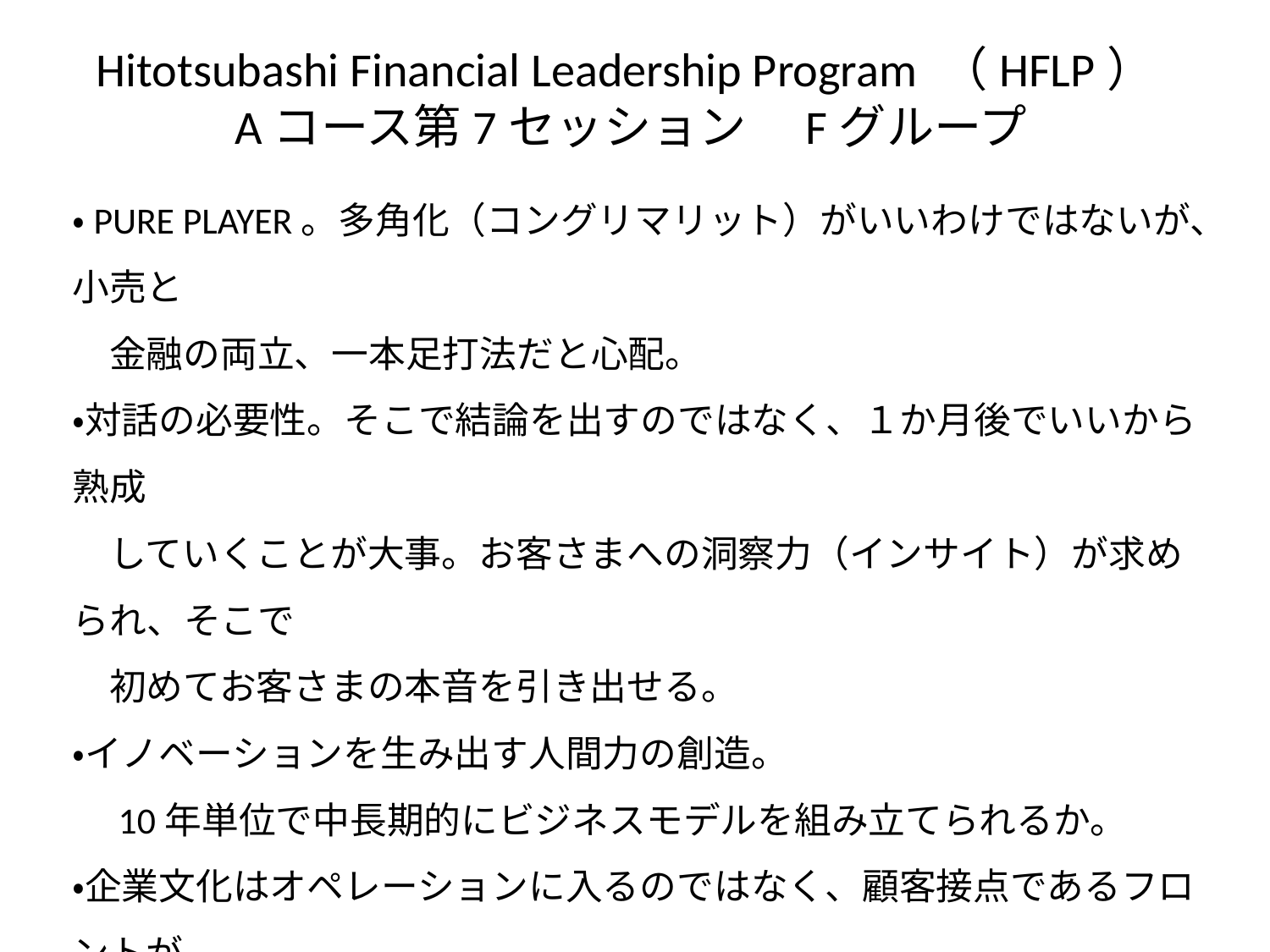

Hitotsubashi Financial Leadership Program （HFLP）
Aコース第7セッション　Fグループ
・PURE PLAYER。多角化（コングリマリット）がいいわけではないが、小売と
　金融の両立、一本足打法だと心配。
・対話の必要性。そこで結論を出すのではなく、１か月後でいいから熟成
　していくことが大事。お客さまへの洞察力（インサイト）が求められ、そこで
　初めてお客さまの本音を引き出せる。
・イノベーションを生み出す人間力の創造。
　10年単位で中長期的にビジネスモデルを組み立てられるか。
・企業文化はオペレーションに入るのではなく、顧客接点であるフロントが
　主役。オーケストラに指揮者は要らない。